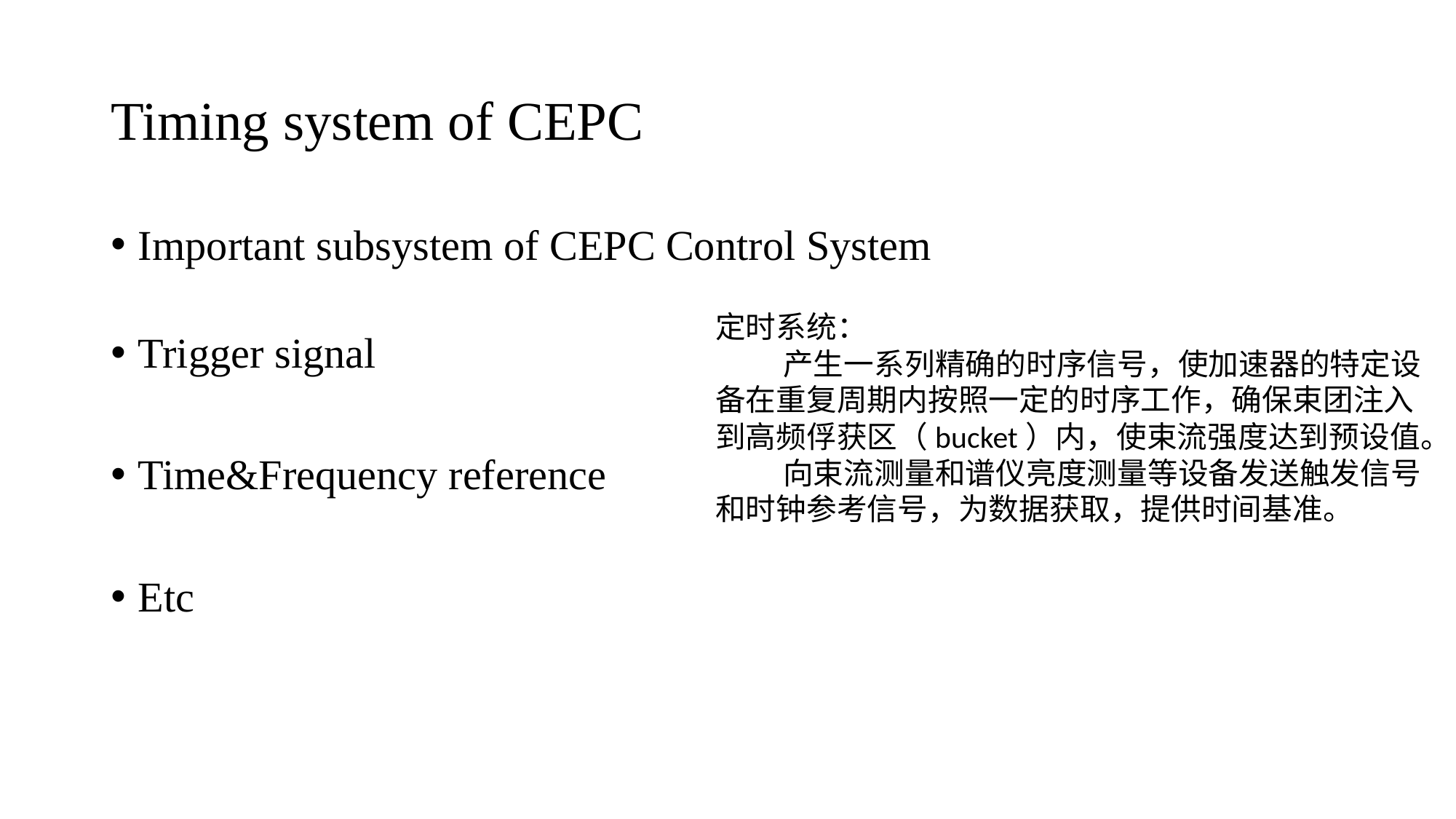

# Timing system of CEPC
Important subsystem of CEPC Control System

Trigger signal

Time&Frequency reference

Etc

定时系统：
         产生一系列精确的时序信号，使加速器的特定设备在重复周期内按照一定的时序工作，确保束团注入到高频俘获区（bucket）内，使束流强度达到预设值。
         向束流测量和谱仪亮度测量等设备发送触发信号和时钟参考信号，为数据获取，提供时间基准。